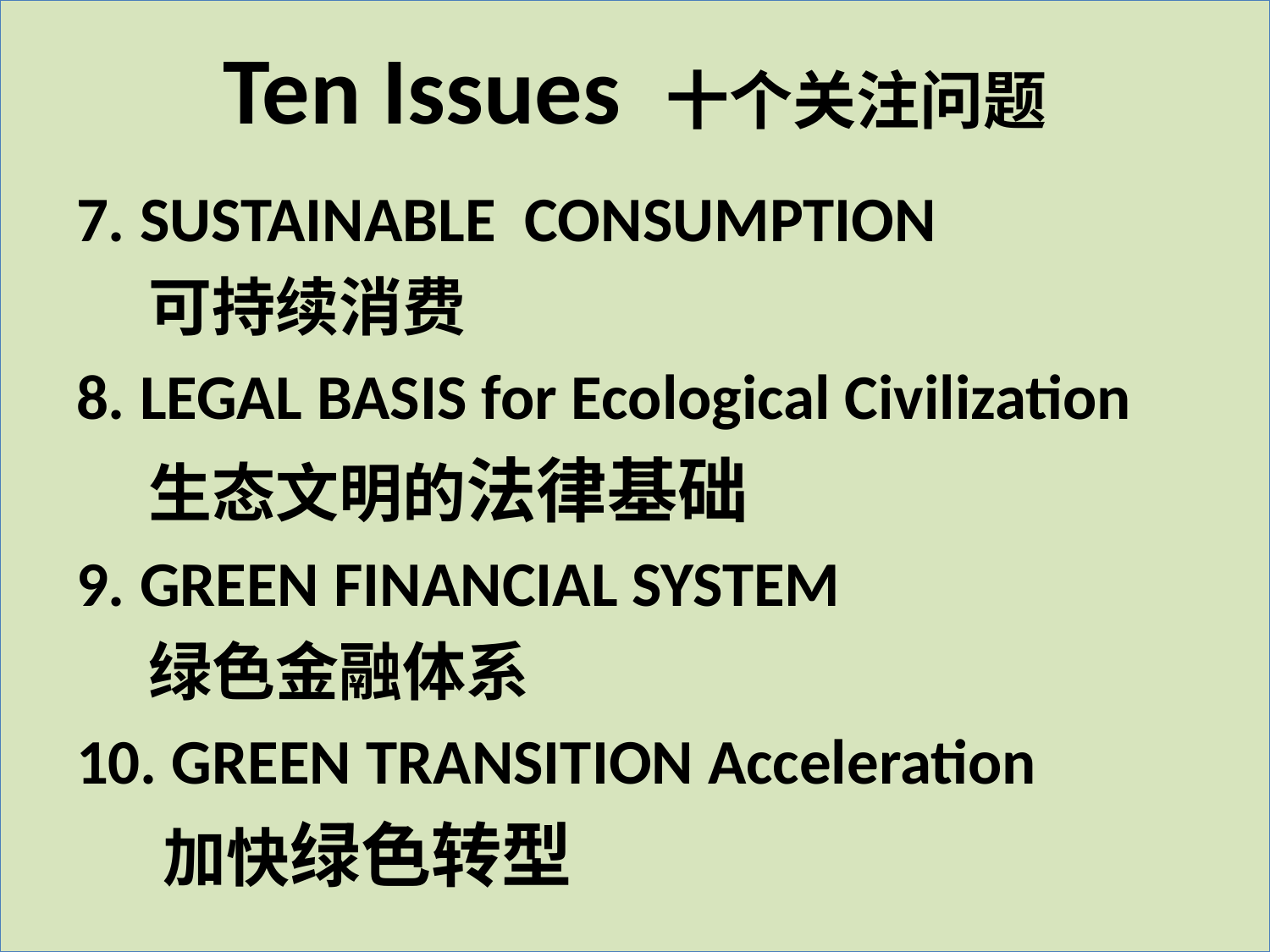

# Ten Issues 十个关注问题
7. SUSTAINABLE  CONSUMPTION
    可持续消费
8. LEGAL BASIS for Ecological Civilization
    生态文明的法律基础
9. GREEN FINANCIAL SYSTEM
    绿色金融体系
10. GREEN TRANSITION Acceleration
     加快绿色转型
15